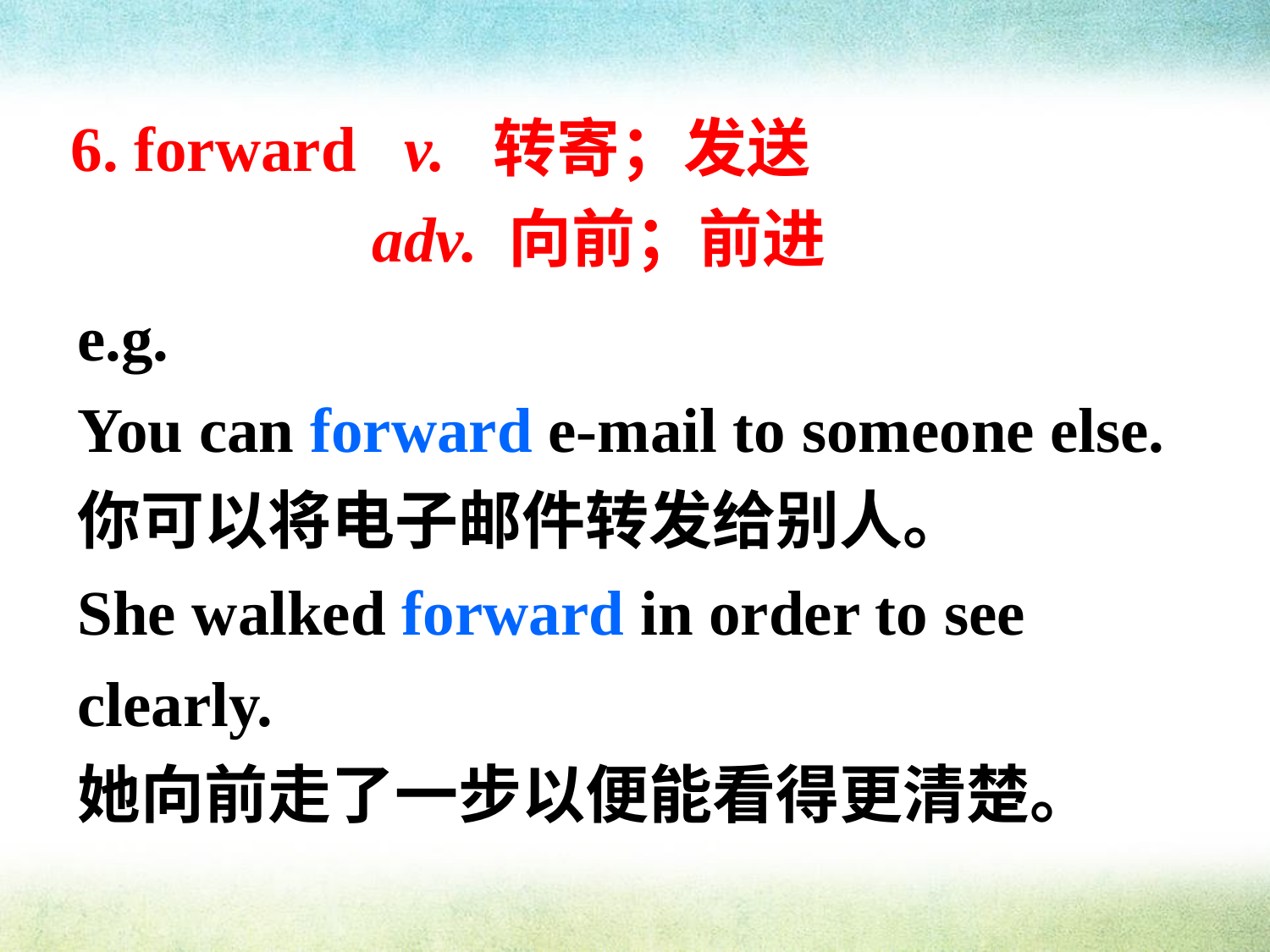

6. forward   v.  转寄；发送
                   adv. 向前；前进
e.g.
You can forward e-mail to someone else.  你可以将电子邮件转发给别人。
She walked forward in order to see clearly.
她向前走了一步以便能看得更清楚。